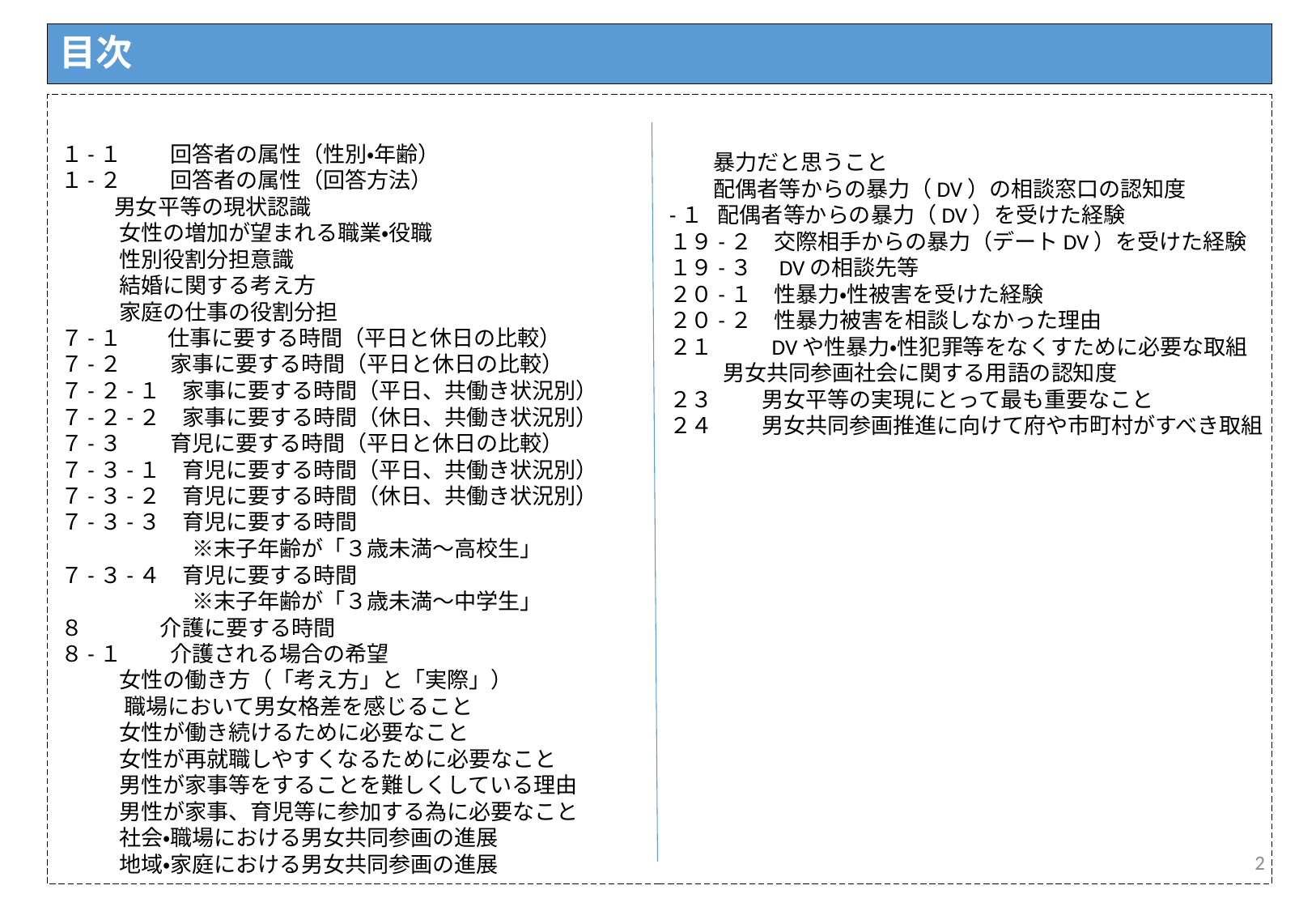

# 目次

１-１　　 回答者の属性（性別・年齢）
１-２　　 回答者の属性（回答方法）
　　  男女平等の現状認識
           女性の増加が望まれる職業・役職
           性別役割分担意識
           結婚に関する考え方
           家庭の仕事の役割分担
７-１    　 仕事に要する時間（平日と休日の比較）
７-２　　 家事に要する時間（平日と休日の比較）
７-２-１　家事に要する時間（平日、共働き状況別）
７-２-２　家事に要する時間（休日、共働き状況別）
７-３　　 育児に要する時間（平日と休日の比較）
７-３-１　育児に要する時間（平日、共働き状況別）
７-３-２　育児に要する時間（休日、共働き状況別）
７-３-３　育児に要する時間
　　　　　　※末子年齢が「３歳未満～高校生」
７-３-４　育児に要する時間
　　　　　　※末子年齢が「３歳未満～中学生」
８                介護に要する時間
８-１　　 介護される場合の希望
　　   女性の働き方（「考え方」と「実際」）
            職場において男女格差を感じること
　　   女性が働き続けるために必要なこと
　　   女性が再就職しやすくなるために必要なこと
　　   男性が家事等をすることを難しくしている理由
　　   男性が家事、育児等に参加する為に必要なこと
　　   社会・職場における男女共同参画の進展
　　   地域・家庭における男女共同参画の進展
　　暴力だと思うこと
　　配偶者等からの暴力（DV）の相談窓口の認知度
-１   配偶者等からの暴力（DV）を受けた経験
１９-２　交際相手からの暴力（デートDV）を受けた経験
１９-３　DVの相談先等
２０-１　性暴力・性被害を受けた経験
２０-２　性暴力被害を相談しなかった理由
２１　　  DVや性暴力・性犯罪等をなくすために必要な取組
          男女共同参画社会に関する用語の認知度
２３          男女平等の実現にとって最も重要なこと
２４　　 男女共同参画推進に向けて府や市町村がすべき取組

2